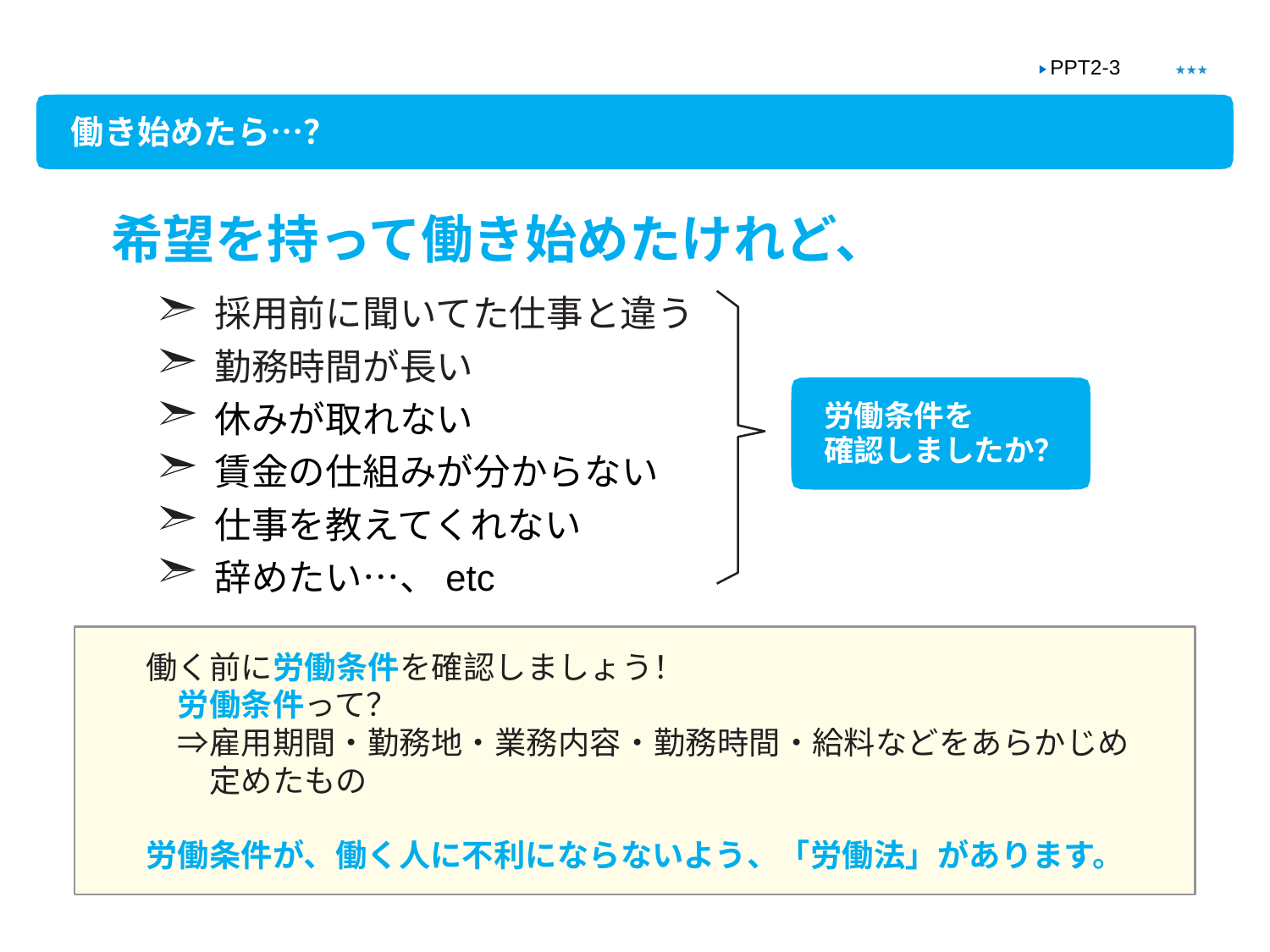

★★★
▶ PPT2-3

働き始めたら…？
希望を持って働き始めたけれど、
採用前に聞いてた仕事と違う
勤務時間が長い
休みが取れない
賃金の仕組みが分からない
仕事を教えてくれない
辞めたい…、etc

労働条件を
確認しましたか？

働く前に労働条件を確認しましょう！
　労働条件って？
　⇒雇用期間・勤務地・業務内容・勤務時間・給料などをあらかじめ
　　定めたもの
労働条件が、働く人に不利にならないよう、「労働法」があります。